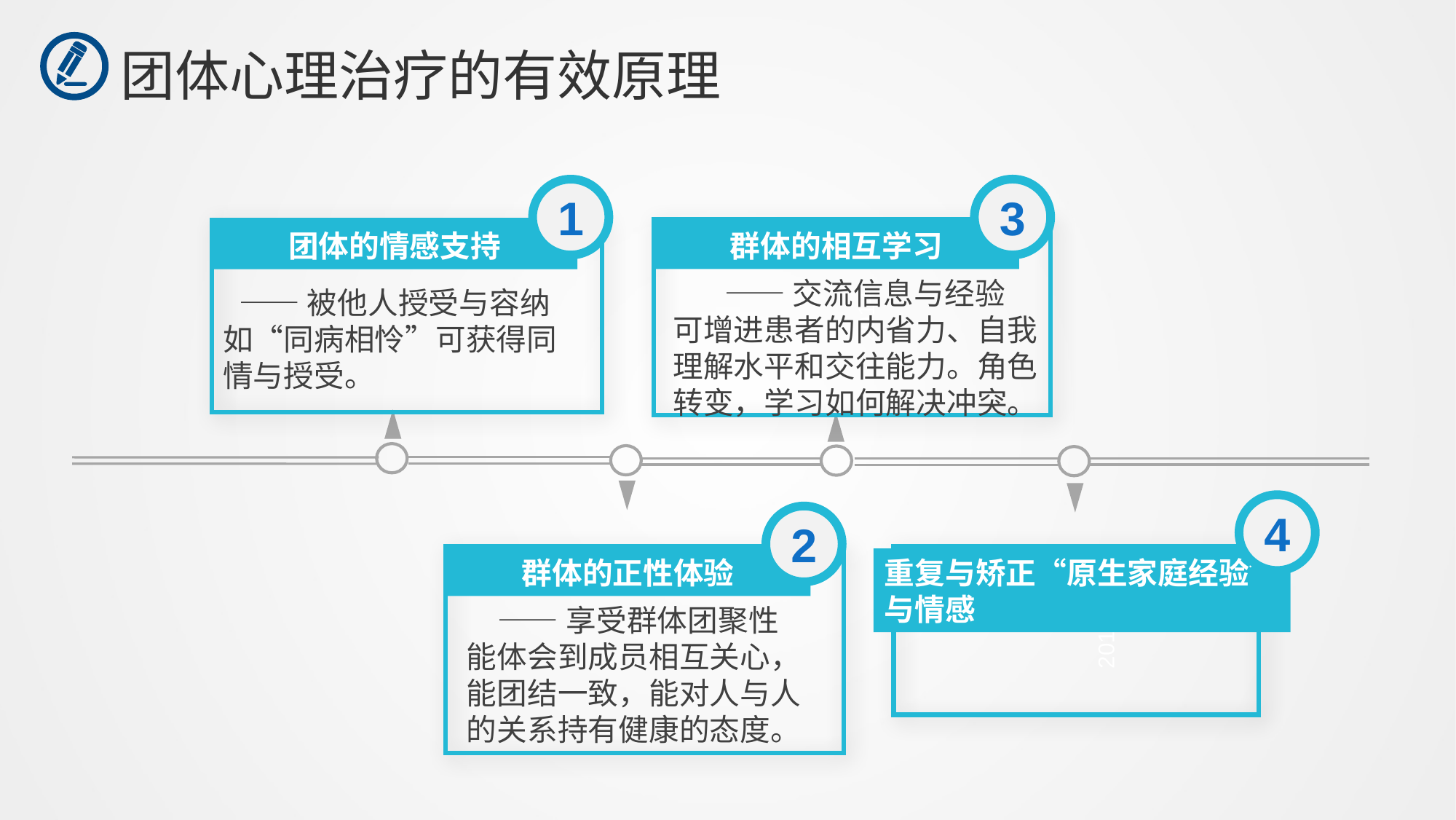

团体心理治疗的有效原理
3
1

群体的相互学习
团体的情感支持
——交流信息与经验
可增进患者的内省力、自我理解水平和交往能力。角色转变，学习如何解决冲突。
——被他人授受与容纳
如“同病相怜”可获得同情与授受。
2014

4
2

重复与矫正“原生家庭经验”与情感
群体的正性体验
——享受群体团聚性
能体会到成员相互关心，能团结一致，能对人与人的关系持有健康的态度。
2014